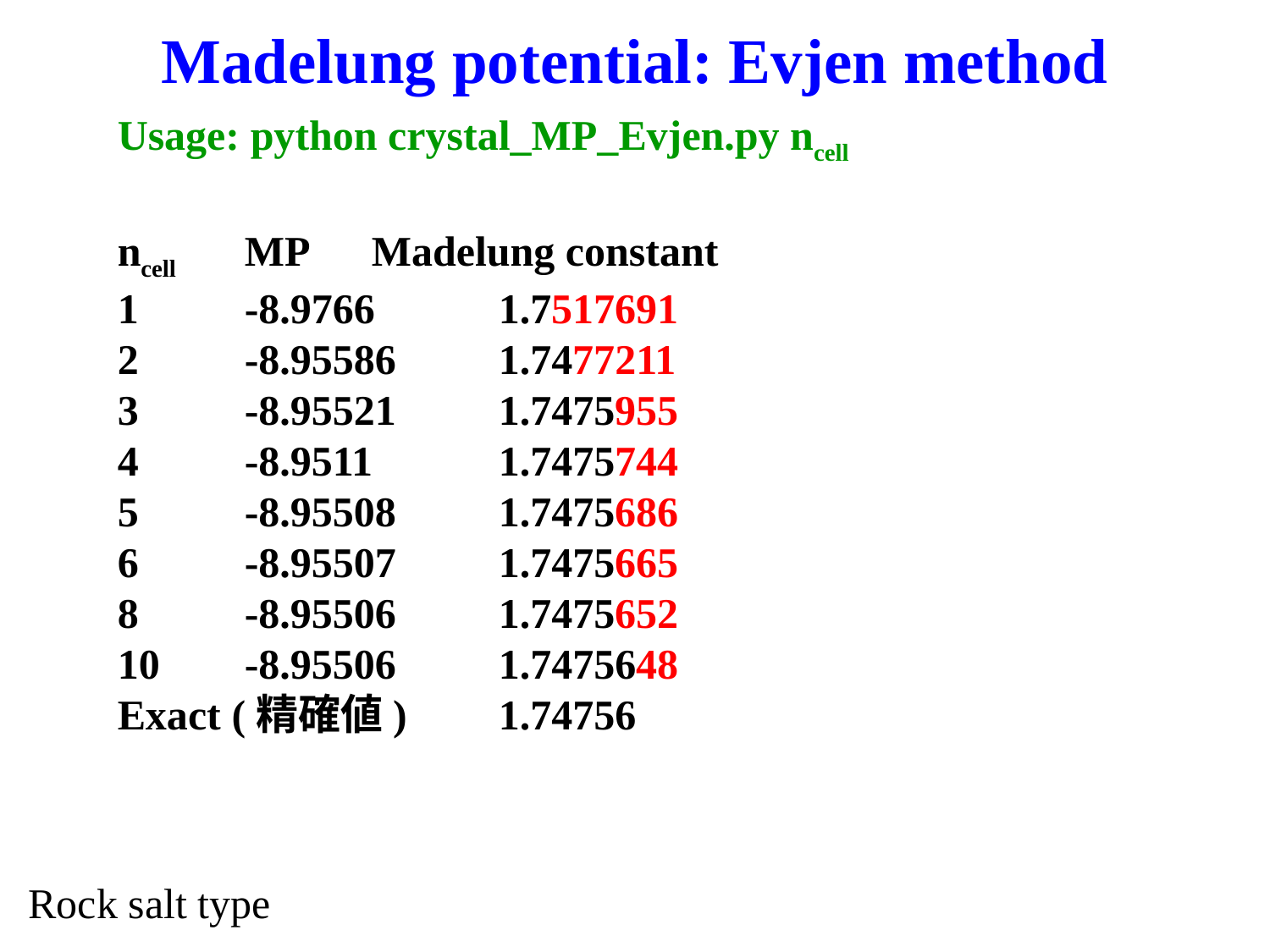

# Madelung potential: Evjen method
Usage: python crystal_MP_Evjen.py ncell

ncell	MP	Madelung constant
1	-8.9766	1.7517691
2	-8.95586	1.7477211
3	-8.95521	1.7475955
4	-8.9511	1.7475744
5	-8.95508	1.7475686
6	-8.95507	1.7475665
8	-8.95506	1.7475652
10	-8.95506	1.7475648
Exact (精確値)	1.74756

Rock salt type